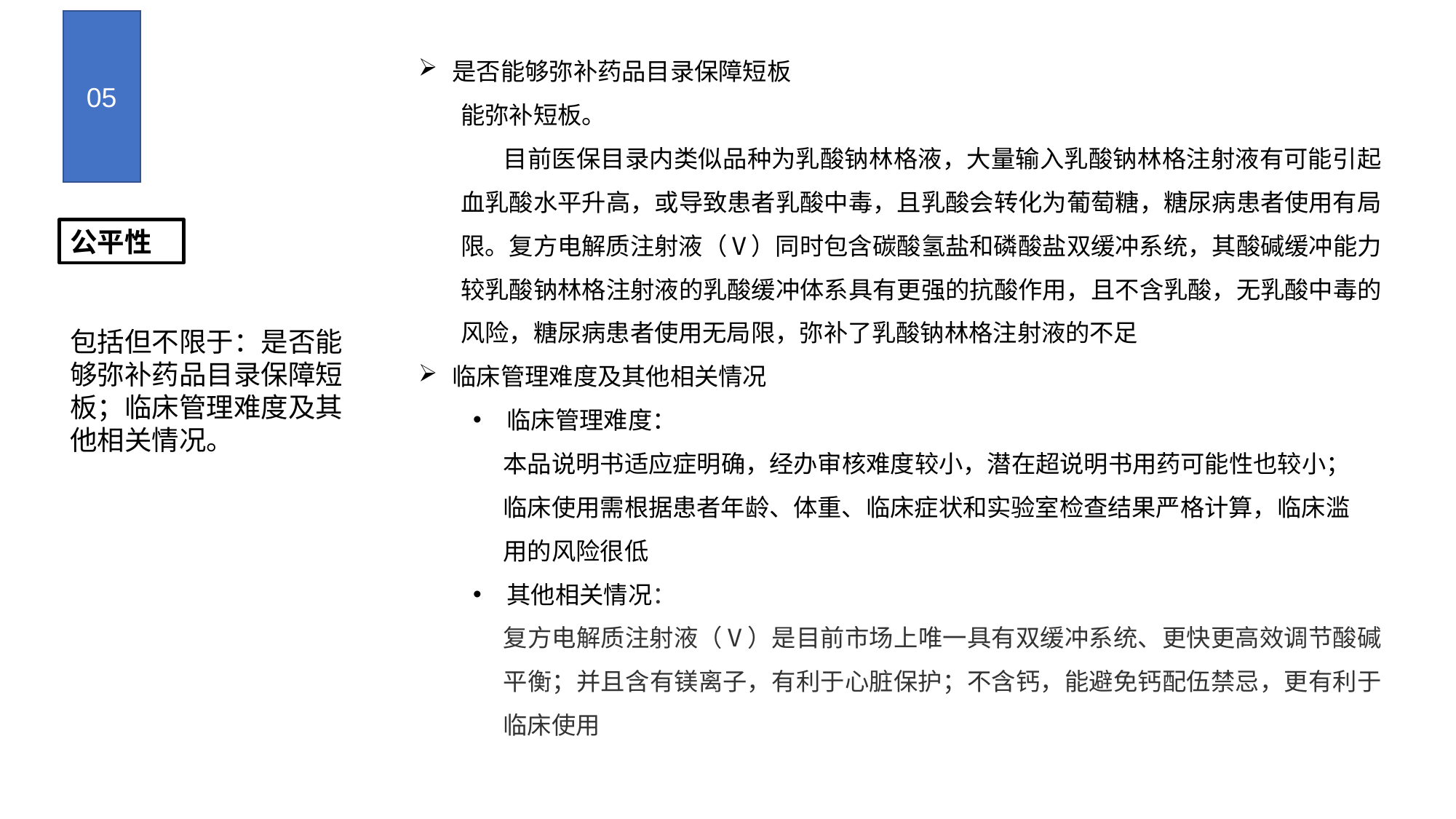

05
是否能够弥补药品目录保障短板
能弥补短板。
目前医保目录内类似品种为乳酸钠林格液，大量输入乳酸钠林格注射液有可能引起血乳酸水平升高，或导致患者乳酸中毒，且乳酸会转化为葡萄糖，糖尿病患者使用有局限。复方电解质注射液（Ⅴ）同时包含碳酸氢盐和磷酸盐双缓冲系统，其酸碱缓冲能力较乳酸钠林格注射液的乳酸缓冲体系具有更强的抗酸作用，且不含乳酸，无乳酸中毒的风险，糖尿病患者使用无局限，弥补了乳酸钠林格注射液的不足
临床管理难度及其他相关情况
临床管理难度：
本品说明书适应症明确，经办审核难度较小，潜在超说明书用药可能性也较小；
临床使用需根据患者年龄、体重、临床症状和实验室检查结果严格计算，临床滥
用的风险很低
其他相关情况：
复方电解质注射液（Ⅴ）是目前市场上唯一具有双缓冲系统、更快更高效调节酸碱平衡；并且含有镁离子，有利于心脏保护；不含钙，能避免钙配伍禁忌，更有利于临床使用
公平性
包括但不限于：是否能够弥补药品目录保障短板；临床管理难度及其他相关情况。